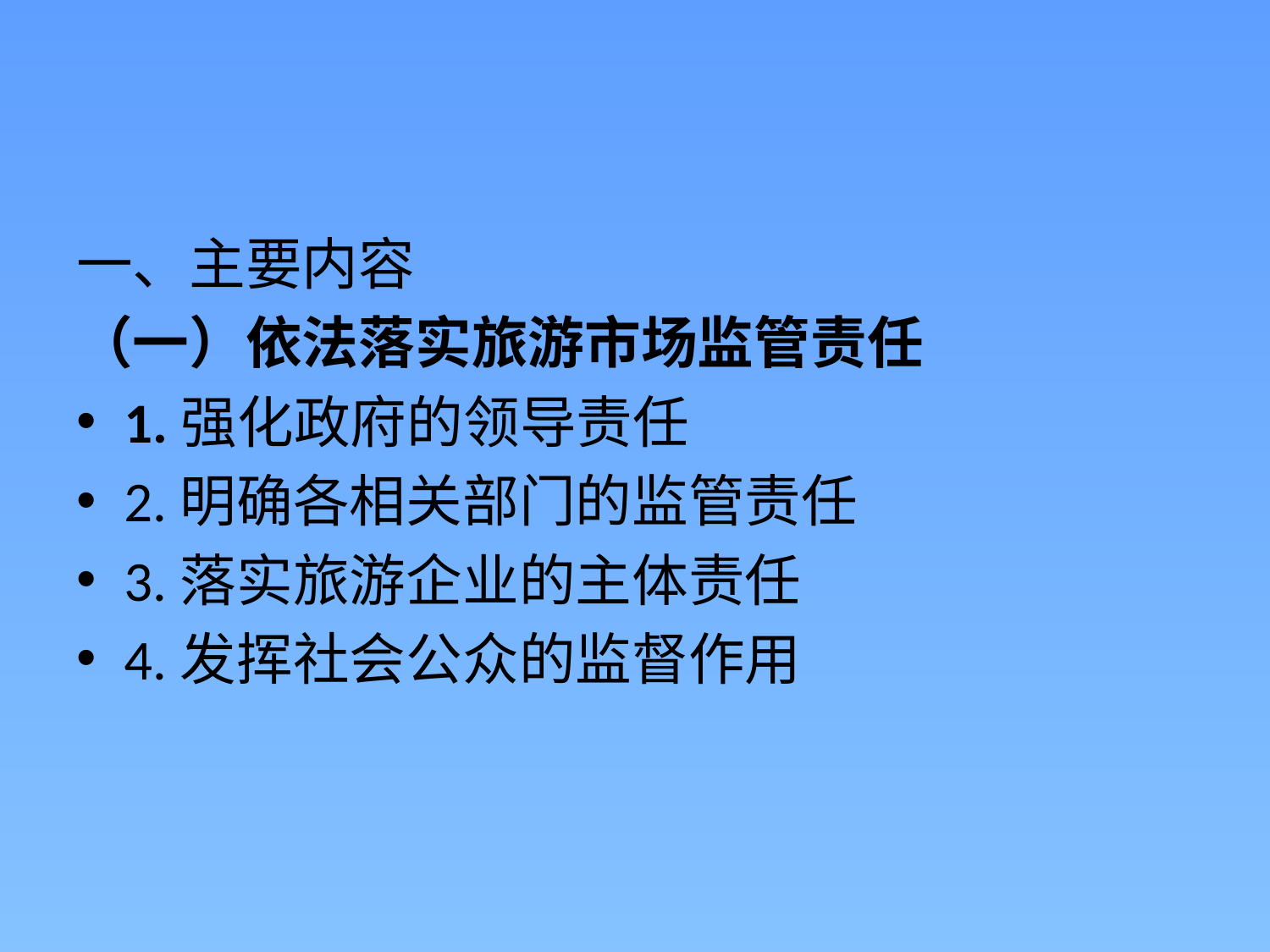

#
一、主要内容
（一）依法落实旅游市场监管责任
1.强化政府的领导责任
2.明确各相关部门的监管责任
3.落实旅游企业的主体责任
4.发挥社会公众的监督作用